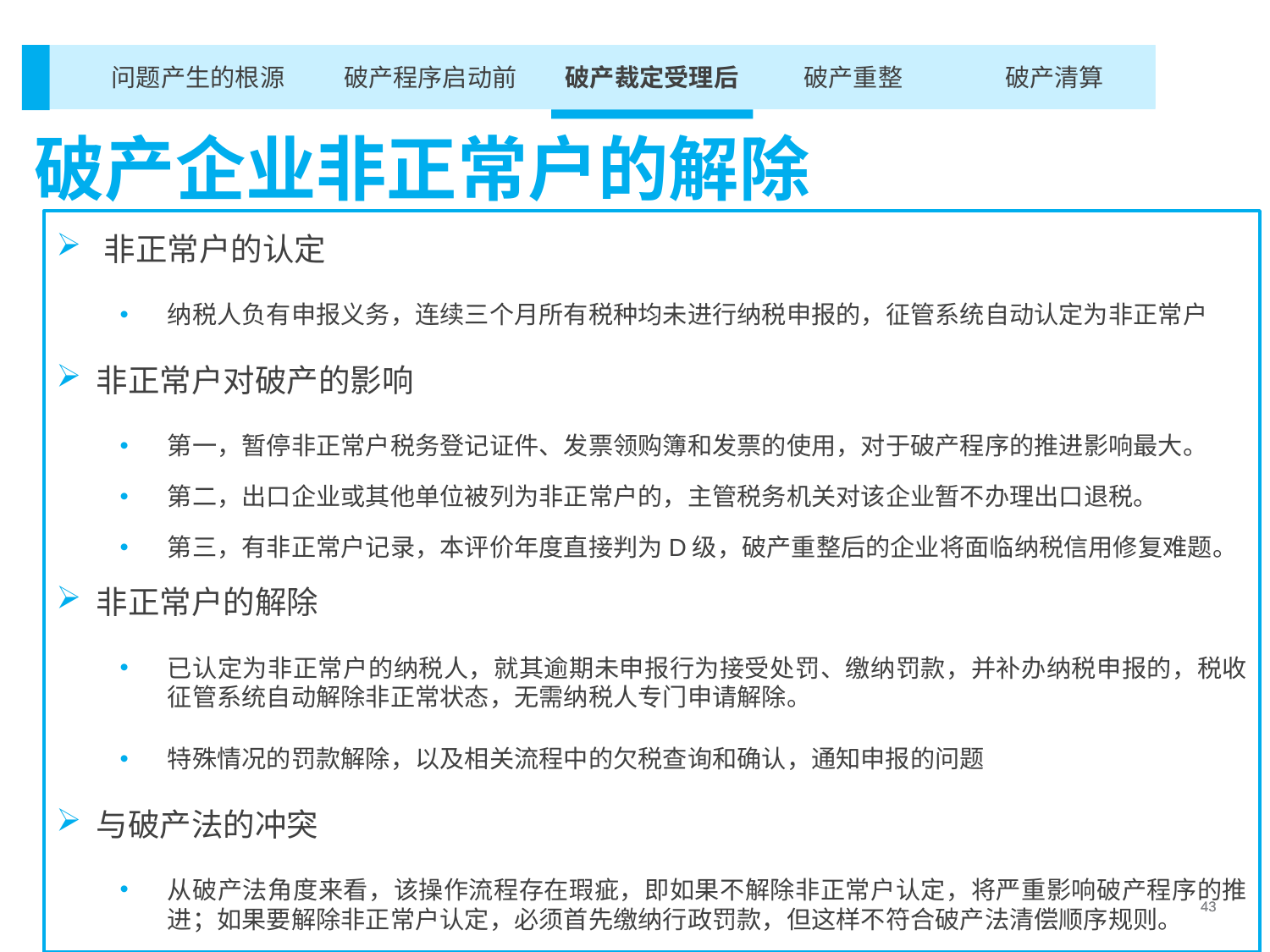

破产重整
破产清算
破产裁定受理后
破产程序启动前
问题产生的根源

破产企业非正常户的解除
非正常户的认定
纳税人负有申报义务，连续三个月所有税种均未进行纳税申报的，征管系统自动认定为非正常户
非正常户对破产的影响
第一，暂停非正常户税务登记证件、发票领购簿和发票的使用，对于破产程序的推进影响最大。
第二，出口企业或其他单位被列为非正常户的，主管税务机关对该企业暂不办理出口退税。
第三，有非正常户记录，本评价年度直接判为D级，破产重整后的企业将面临纳税信用修复难题。
非正常户的解除
已认定为非正常户的纳税人，就其逾期未申报行为接受处罚、缴纳罚款，并补办纳税申报的，税收征管系统自动解除非正常状态，无需纳税人专门申请解除。
特殊情况的罚款解除，以及相关流程中的欠税查询和确认，通知申报的问题
与破产法的冲突
从破产法角度来看，该操作流程存在瑕疵，即如果不解除非正常户认定，将严重影响破产程序的推进；如果要解除非正常户认定，必须首先缴纳行政罚款，但这样不符合破产法清偿顺序规则。
43
43